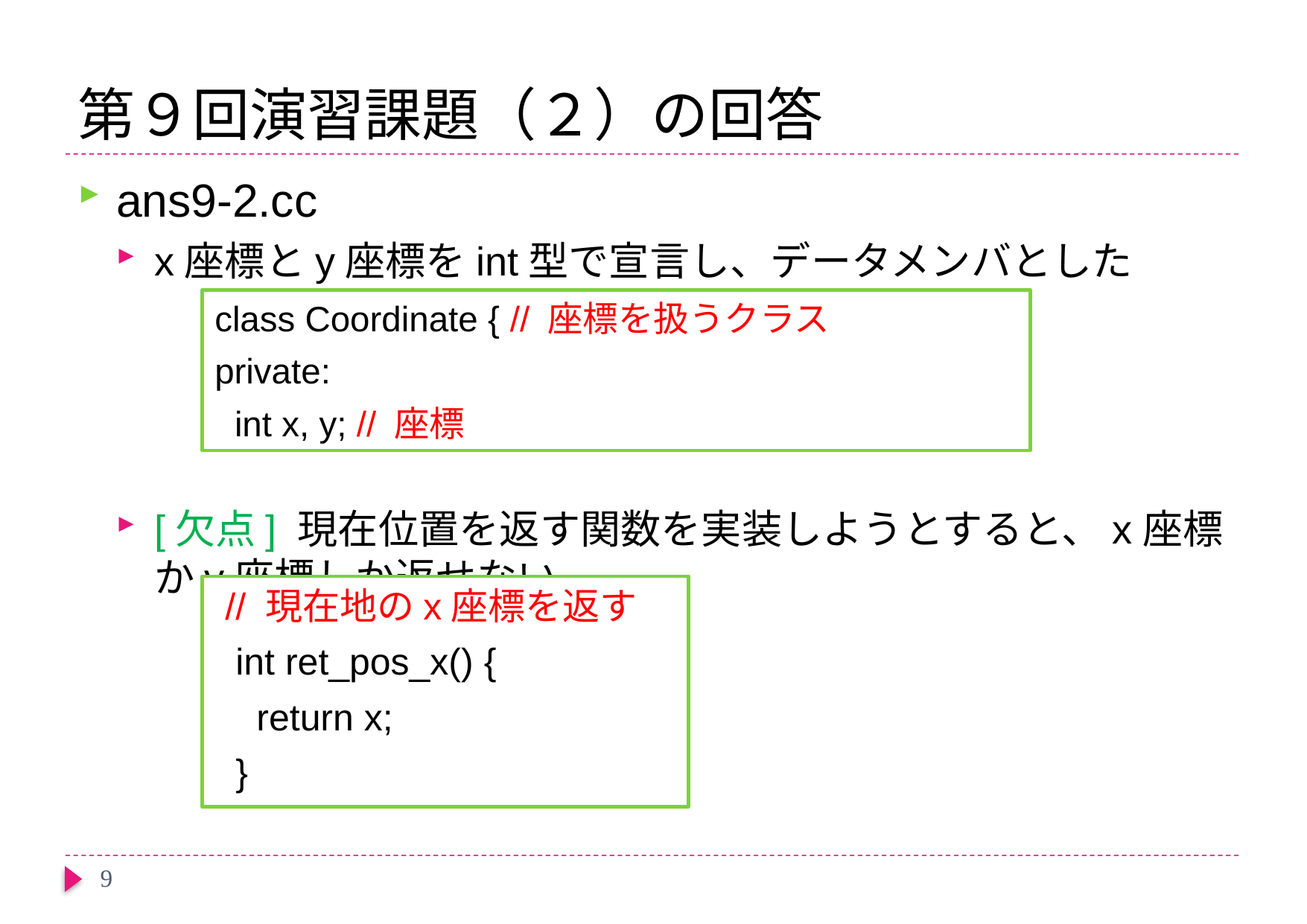

# 第９回演習課題（２）の回答
ans9-2.cc
x座標とy座標をint型で宣言し、データメンバとした

[欠点] 現在位置を返す関数を実装しようとすると、x座標かy座標しか返せない

class Coordinate { // 座標を扱うクラス
private:
  int x, y; // 座標
 // 現在地のx座標を返す
  int ret_pos_x() {
    return x;
  }
9